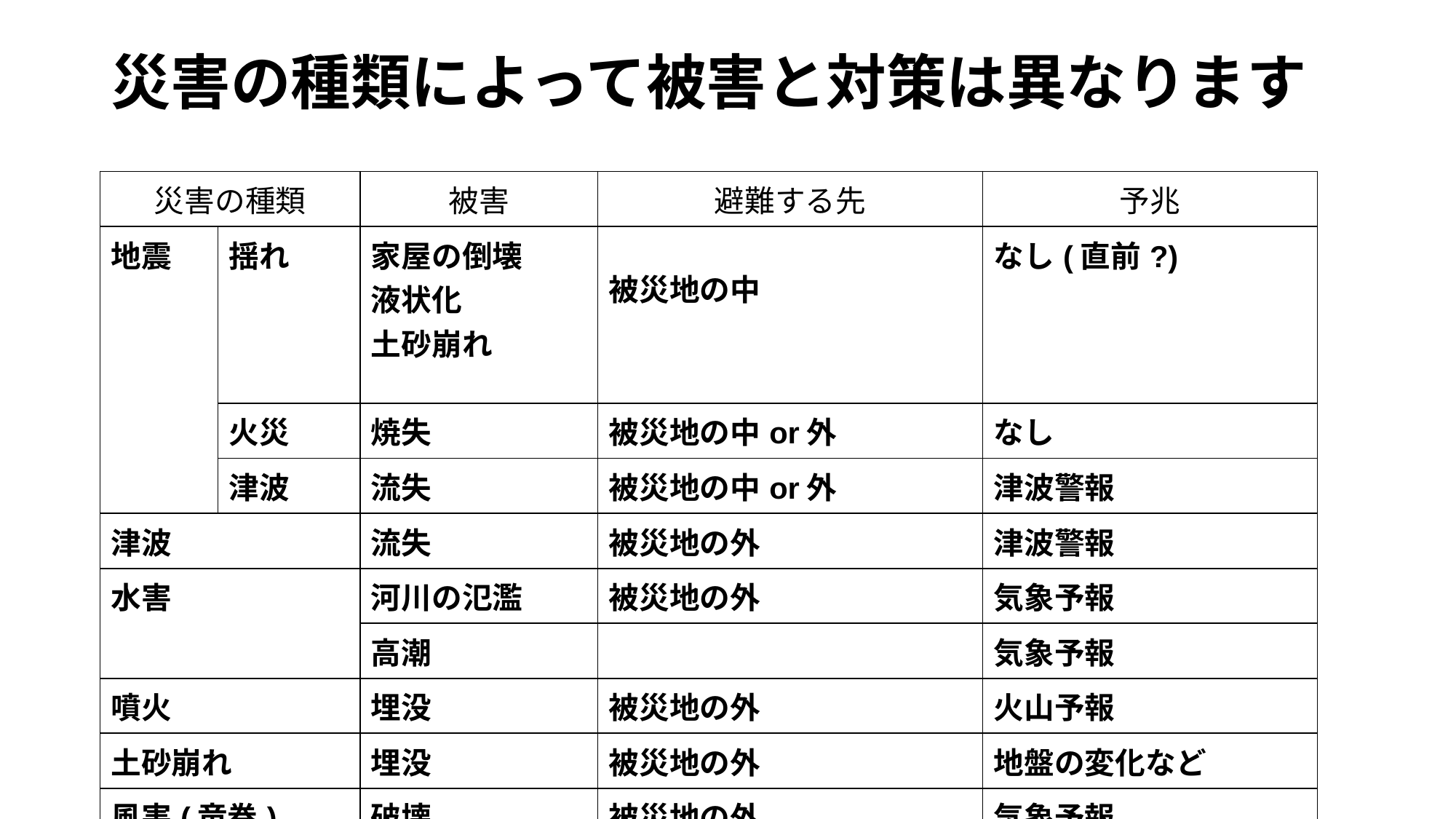

# 災害の種類によって被害と対策は異なります
| 災害の種類 |  | 被害 | 避難する先 | 予兆 |
| --- | --- | --- | --- | --- |
| 地震 | 揺れ | 家屋の倒壊 液状化 土砂崩れ | 被災地の中 | なし(直前?) |
|  | 火災 | 焼失 | 被災地の中or外 | なし |
|  | 津波 | 流失 | 被災地の中or外 | 津波警報 |
| 津波 |  | 流失 | 被災地の外 | 津波警報 |
| 水害 |  | 河川の氾濫 | 被災地の外 | 気象予報 |
|  |  | 高潮 |  | 気象予報 |
| 噴火 |  | 埋没 | 被災地の外 | 火山予報 |
| 土砂崩れ |  | 埋没 | 被災地の外 | 地盤の変化など |
| 風害(竜巻) |  | 破壊 | 被災地の外 | 気象予報 |